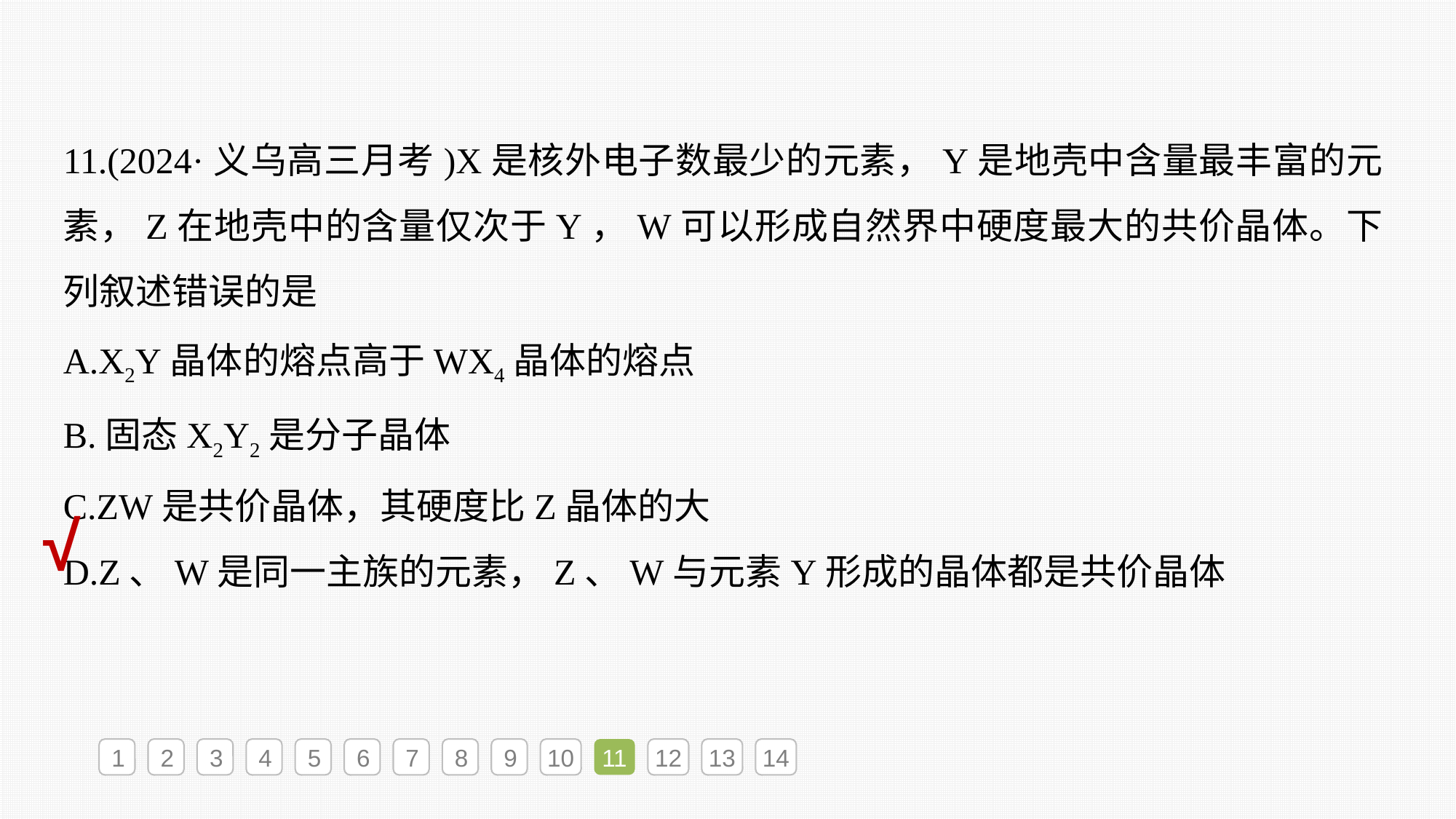

11.(2024·义乌高三月考)X是核外电子数最少的元素，Y是地壳中含量最丰富的元素，Z在地壳中的含量仅次于Y，W可以形成自然界中硬度最大的共价晶体。下列叙述错误的是
A.X2Y晶体的熔点高于WX4晶体的熔点
B.固态X2Y2是分子晶体
C.ZW是共价晶体，其硬度比Z晶体的大
D.Z、W是同一主族的元素，Z、W与元素Y形成的晶体都是共价晶体
√
1
2
3
4
5
6
7
8
9
10
11
12
13
14